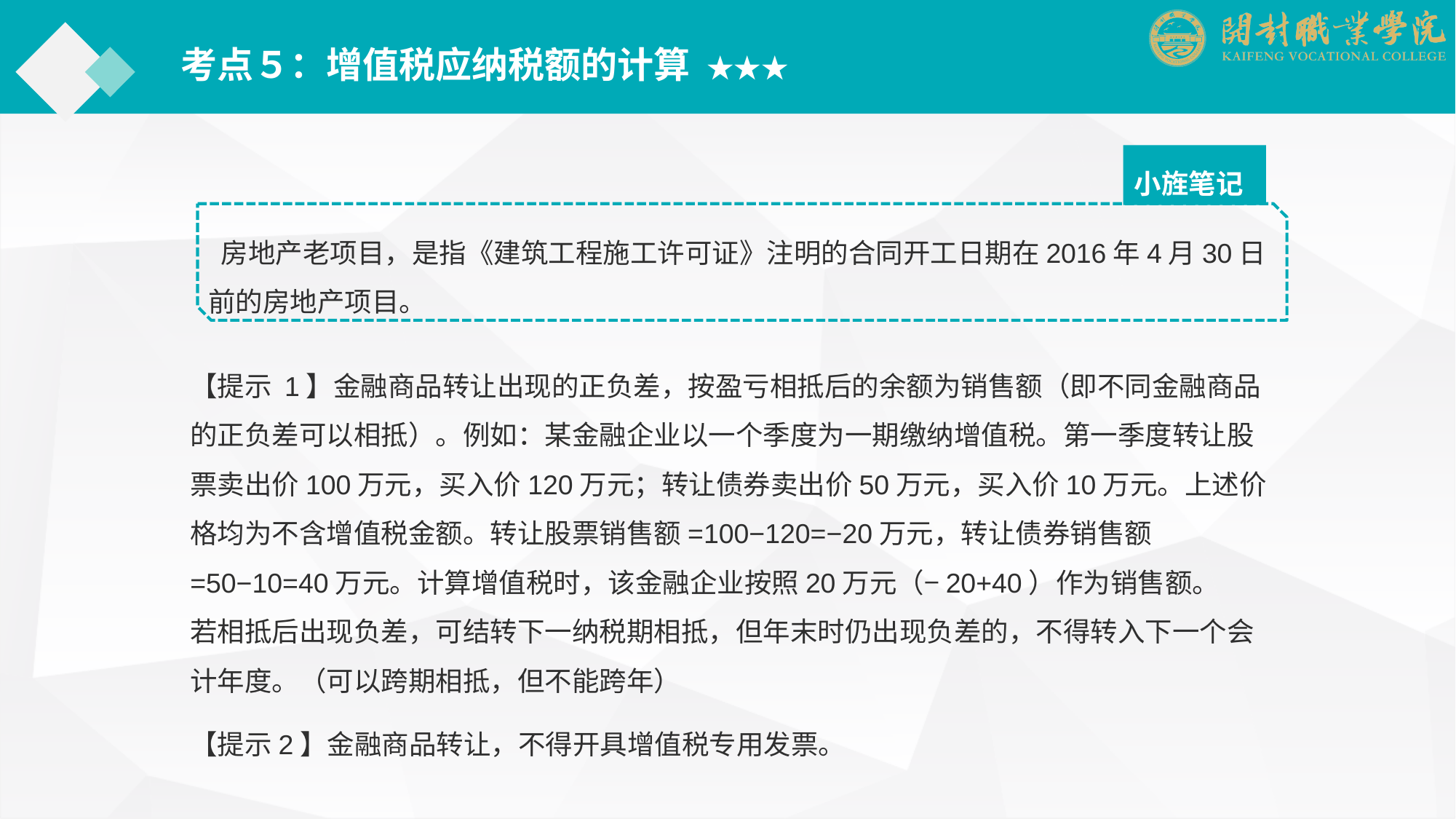

考点５：增值税应纳税额的计算  ★★★
小旌笔记

 房地产老项目，是指《建筑工程施工许可证》注明的合同开工日期在2016年4月30日前的房地产项目。
【提示 1】金融商品转让出现的正负差，按盈亏相抵后的余额为销售额（即不同金融商品的正负差可以相抵）。例如：某金融企业以一个季度为一期缴纳增值税。第一季度转让股票卖出价100万元，买入价120万元；转让债券卖出价50万元，买入价10万元。上述价格均为不含增值税金额。转让股票销售额=100−120=−20万元，转让债券销售额=50−10=40万元。计算增值税时，该金融企业按照20万元（−20+40）作为销售额。
若相抵后出现负差，可结转下一纳税期相抵，但年末时仍出现负差的，不得转入下一个会计年度。（可以跨期相抵，但不能跨年）
【提示2】金融商品转让，不得开具增值税专用发票。